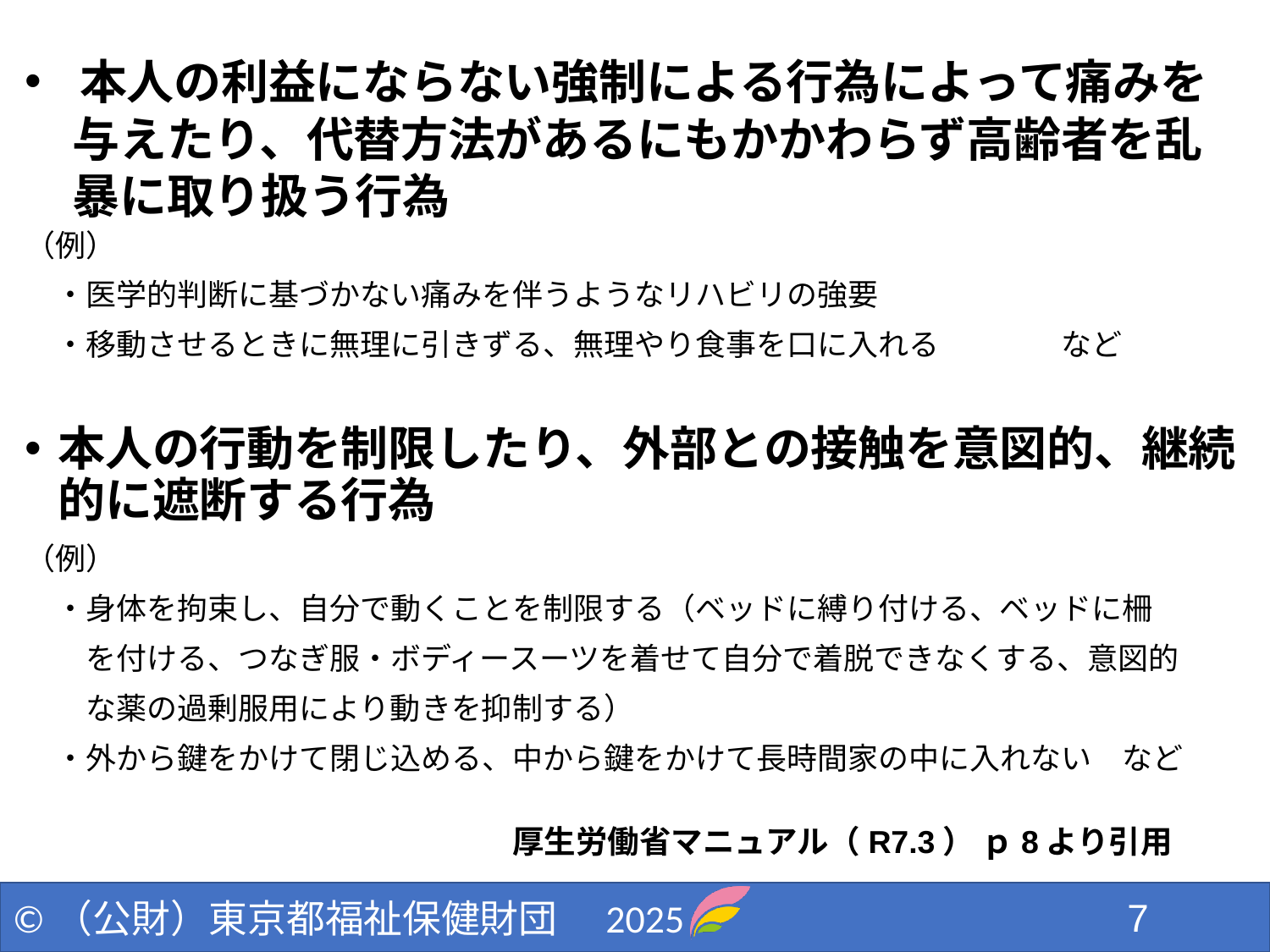

本人の利益にならない強制による行為によって痛みを
　与えたり、代替方法があるにもかかわらず高齢者を乱
　暴に取り扱う行為
（例）
　・医学的判断に基づかない痛みを伴うようなリハビリの強要
　・移動させるときに無理に引きずる、無理やり食事を口に入れる　　　　など

本人の行動を制限したり、外部との接触を意図的、継続的に遮断する行為
（例）
　・身体を拘束し、自分で動くことを制限する（ベッドに縛り付ける、ベッドに柵
　　を付ける、つなぎ服・ボディースーツを着せて自分で着脱できなくする、意図的
　　な薬の過剰服用により動きを抑制する）
　・外から鍵をかけて閉じ込める、中から鍵をかけて長時間家の中に入れない　など
厚生労働省マニュアル（R7.3） ｐ8より引用